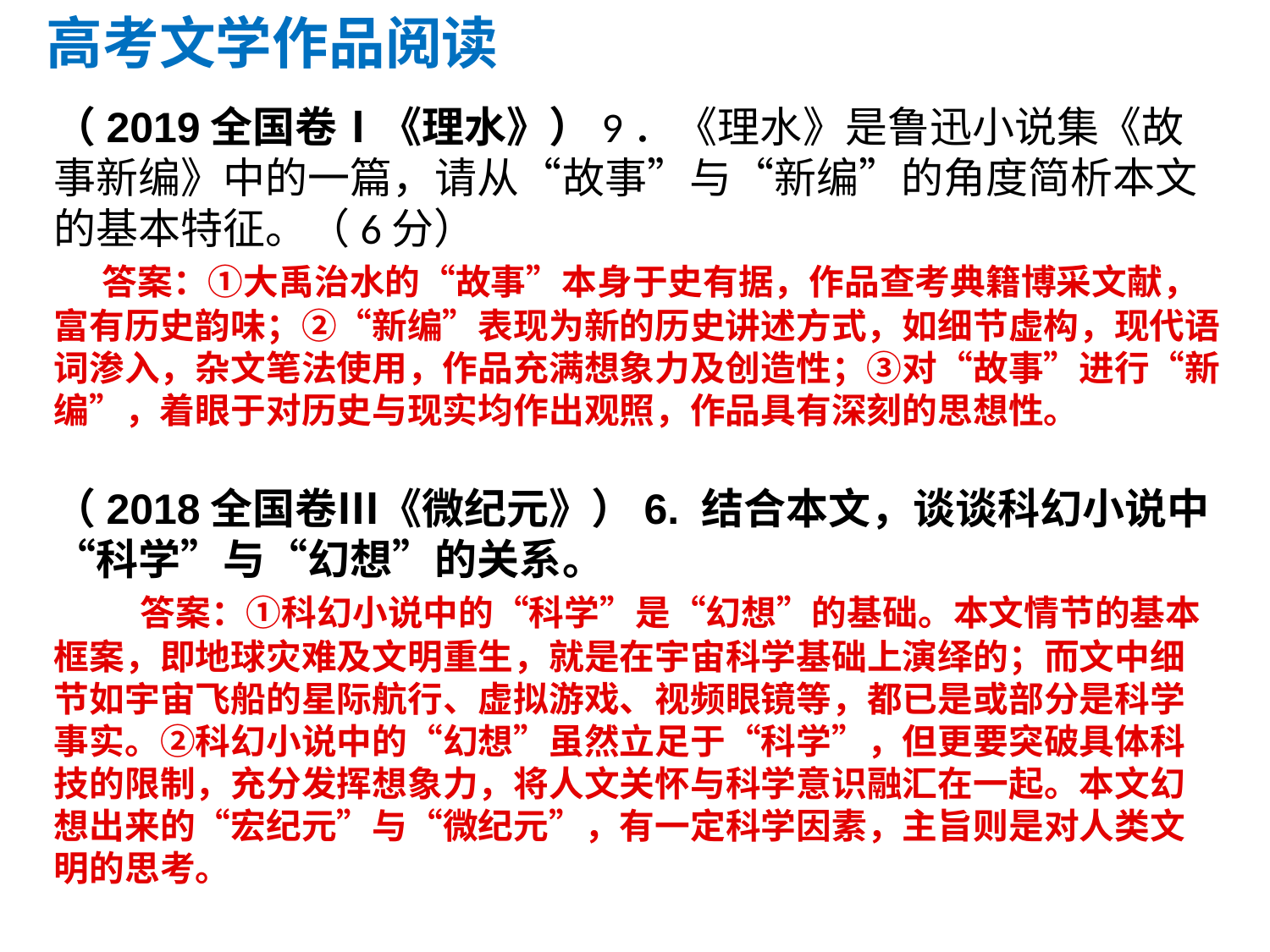

高考文学作品阅读
（2019全国卷Ⅰ《理水》）9．《理水》是鲁迅小说集《故事新编》中的一篇，请从“故事”与“新编”的角度简析本文的基本特征。（6分）
    答案：①大禹治水的“故事”本身于史有据，作品查考典籍博采文献，富有历史韵味；②“新编”表现为新的历史讲述方式，如细节虚构，现代语词渗入，杂文笔法使用，作品充满想象力及创造性；③对“故事”进行“新编”，着眼于对历史与现实均作出观照，作品具有深刻的思想性。
（2018全国卷Ⅲ《微纪元》）6. 结合本文，谈谈科幻小说中“科学”与“幻想”的关系。
        答案：①科幻小说中的“科学”是“幻想”的基础。本文情节的基本框案，即地球灾难及文明重生，就是在宇宙科学基础上演绎的；而文中细节如宇宙飞船的星际航行、虚拟游戏、视频眼镜等，都已是或部分是科学事实。②科幻小说中的“幻想”虽然立足于“科学”，但更要突破具体科技的限制，充分发挥想象力，将人文关怀与科学意识融汇在一起。本文幻想出来的“宏纪元”与“微纪元”，有一定科学因素，主旨则是对人类文明的思考。